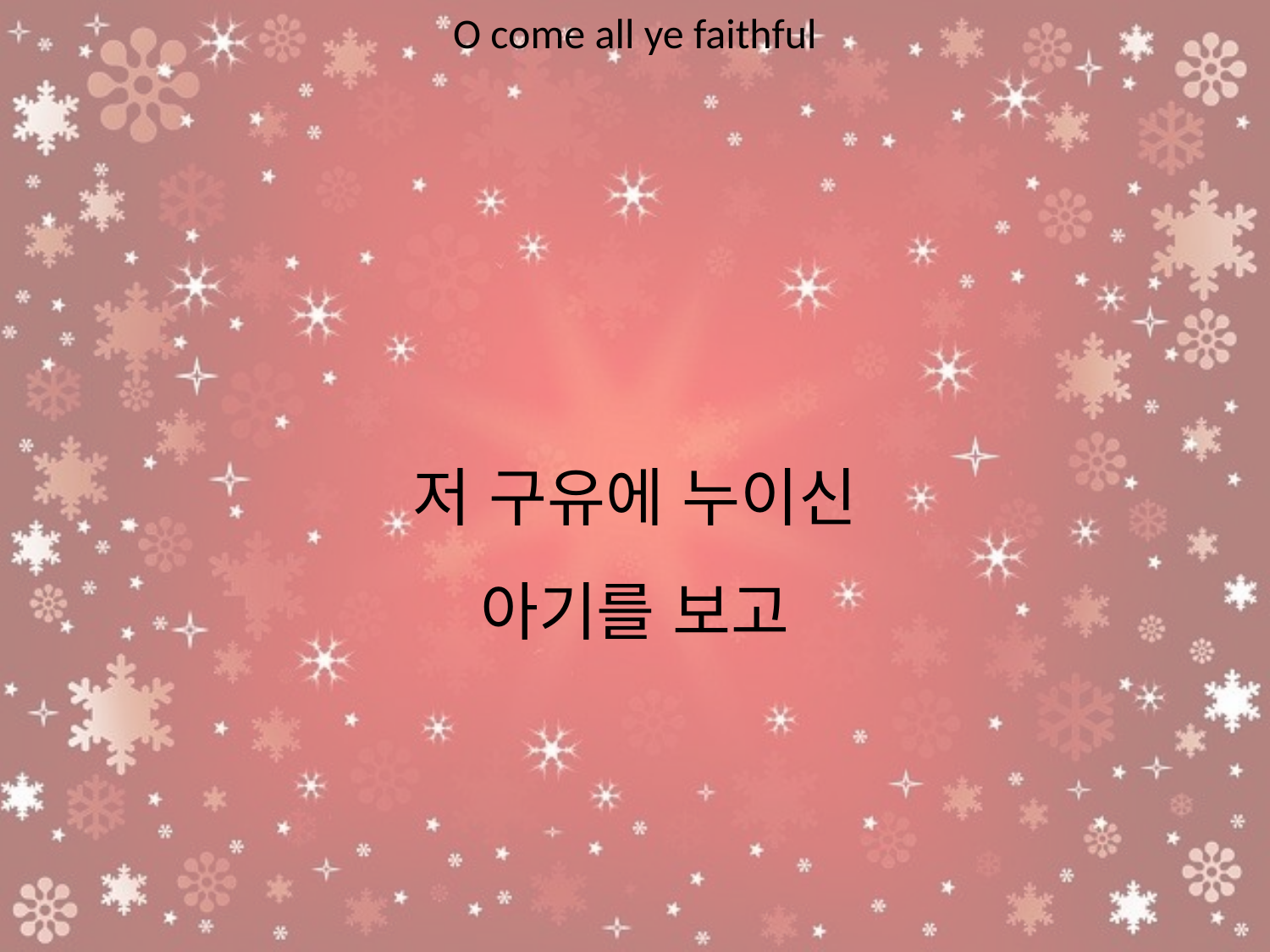

O come all ye faithful
#
저 구유에 누이신
아기를 보고